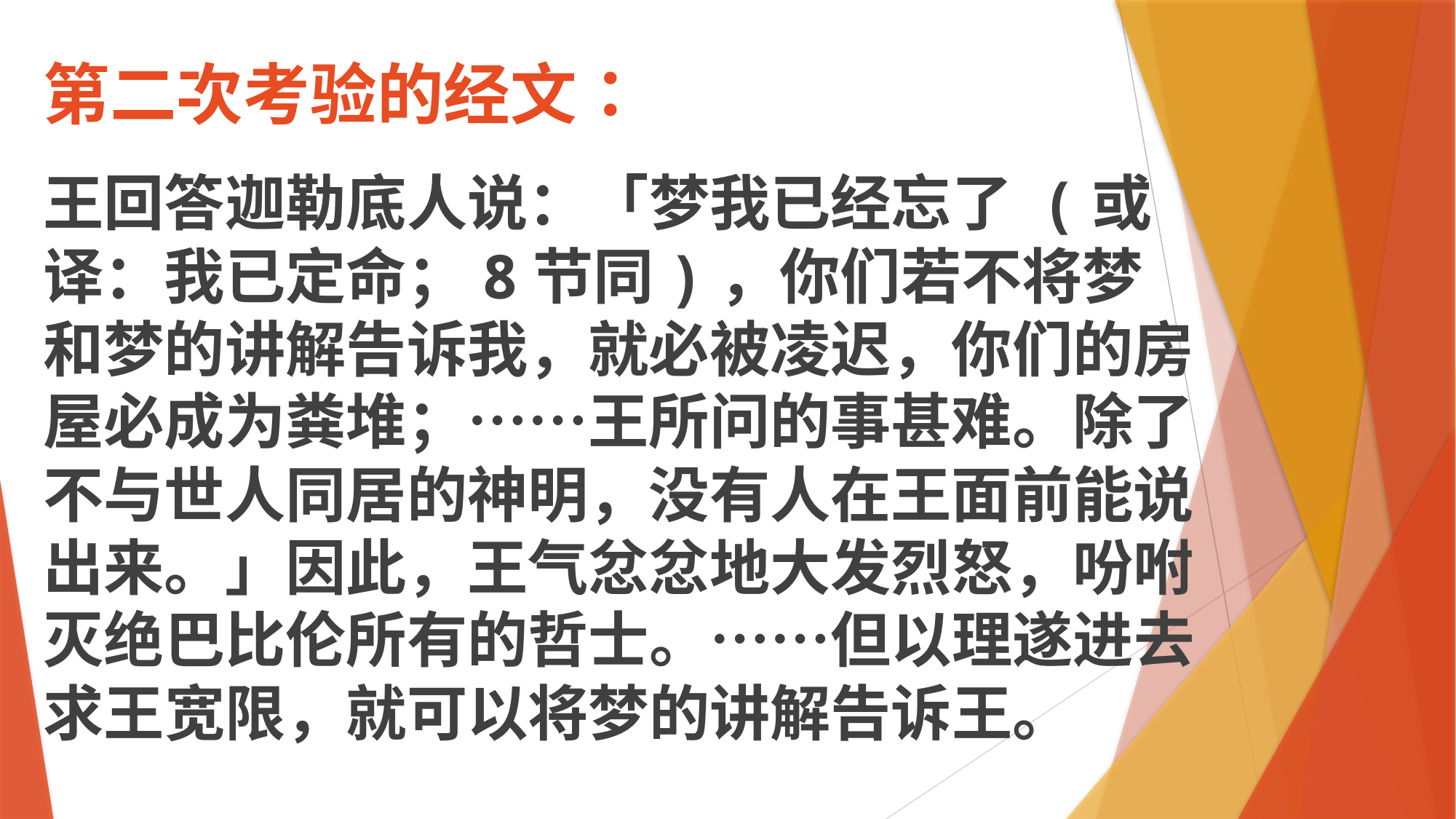

# 第二次考验的经文：
王回答迦勒底人说：「梦我已经忘了 (或译：我已定命；8节同)，你们若不将梦和梦的讲解告诉我，就必被凌迟，你们的房屋必成为粪堆；……王所问的事甚难。除了不与世人同居的神明，没有人在王面前能说出来。」因此，王气忿忿地大发烈怒，吩咐灭绝巴比伦所有的哲士。……但以理遂进去求王宽限，就可以将梦的讲解告诉王。